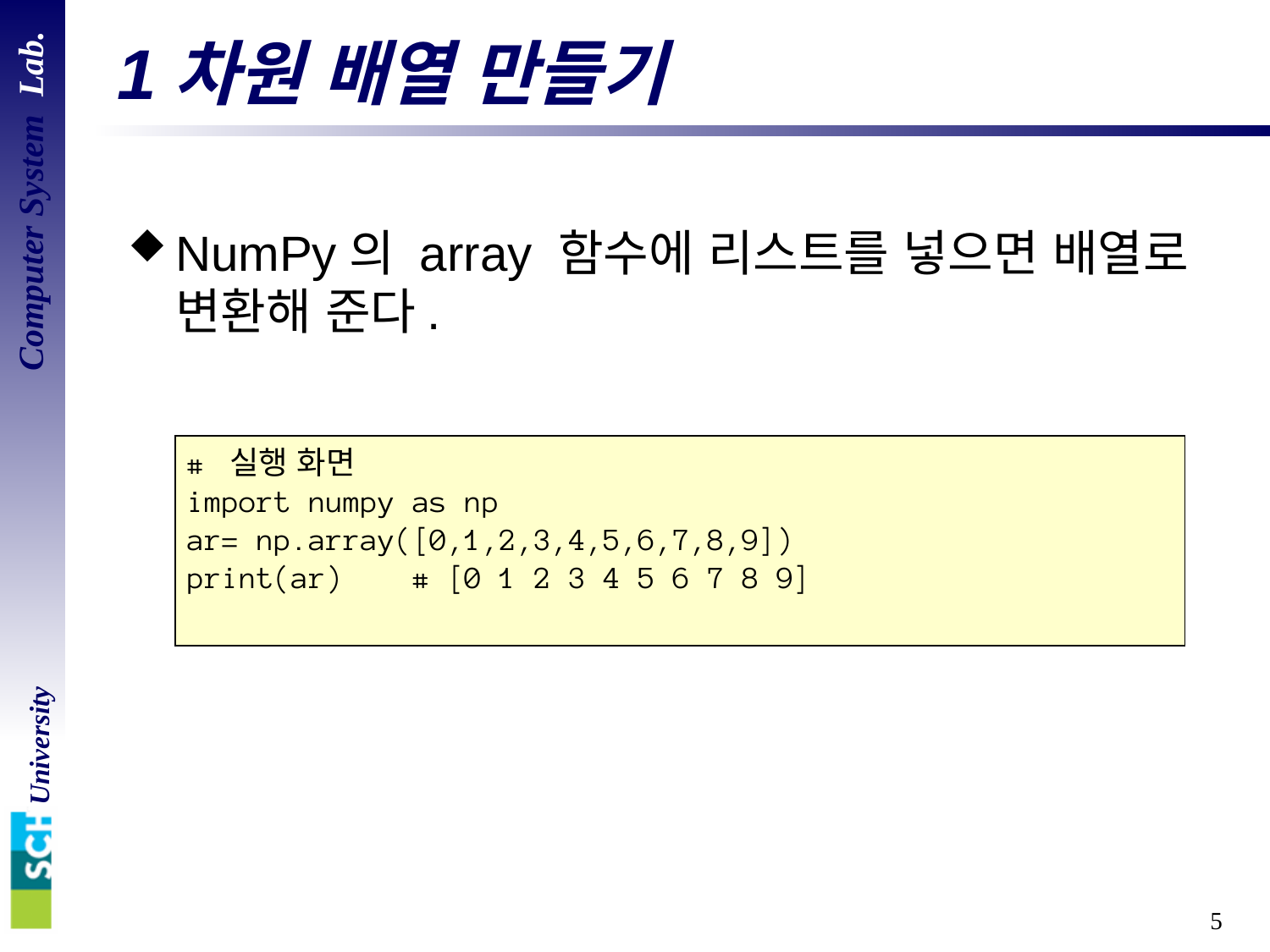

# 1차원 배열 만들기

NumPy의 array 함수에 리스트를 넣으면 배열로 변환해 준다.
# 실행 화면
import numpy as np
ar= np.array([0,1,2,3,4,5,6,7,8,9])
print(ar)    # [0 1 2 3 4 5 6 7 8 9]